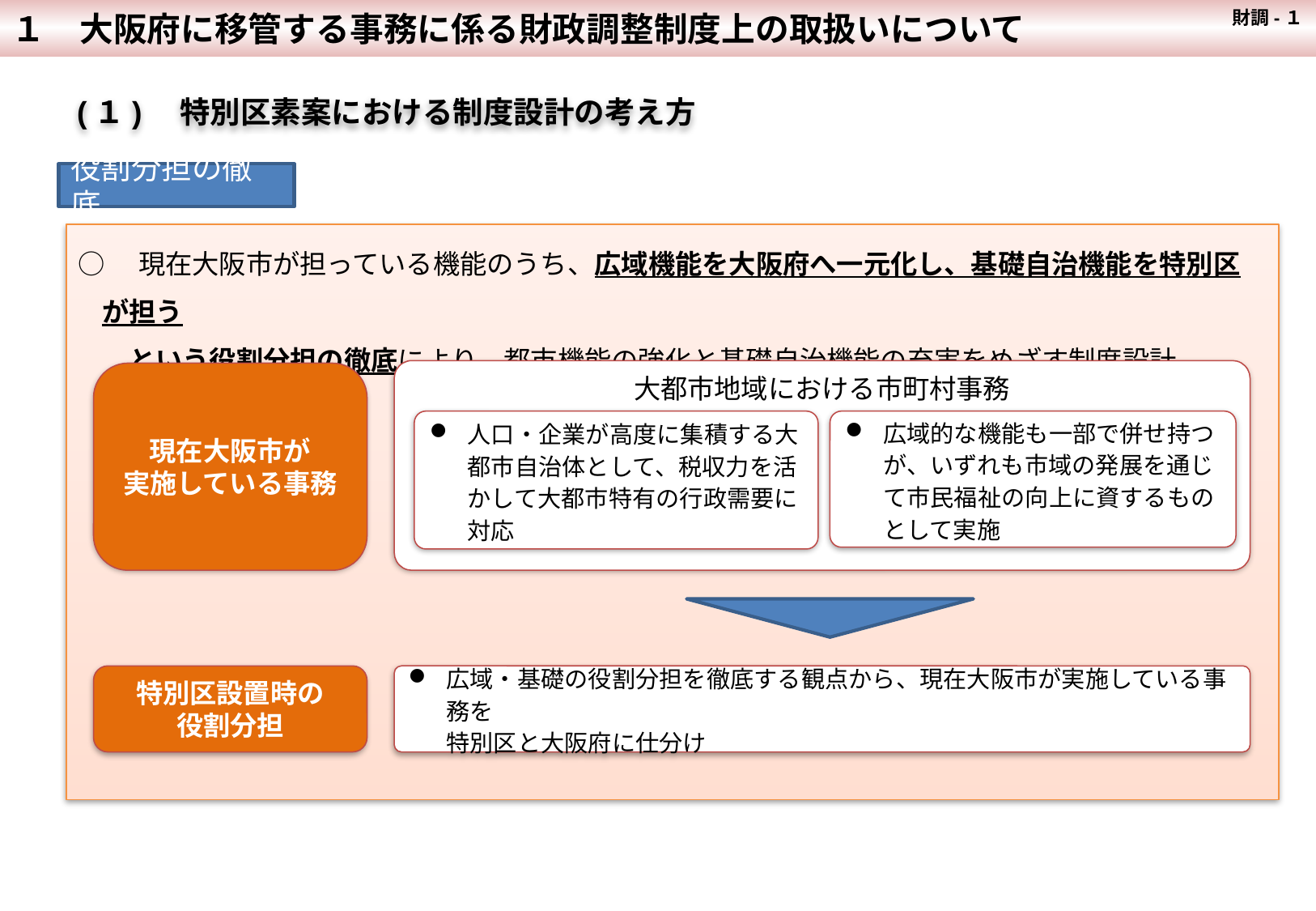

１　大阪府に移管する事務に係る財政調整制度上の取扱いについて
 財調-１
　　(１)　特別区素案における制度設計の考え方
役割分担の徹底
○　現在大阪市が担っている機能のうち、広域機能を大阪府へ一元化し、基礎自治機能を特別区が担う
　という役割分担の徹底により、都市機能の強化と基礎自治機能の充実をめざす制度設計
大都市地域における市町村事務
現在大阪市が
実施している事務
人口・企業が高度に集積する大都市自治体として、税収力を活かして大都市特有の行政需要に対応
広域的な機能も一部で併せ持つが、いずれも市域の発展を通じて市民福祉の向上に資するものとして実施

特別区設置時の
役割分担
広域・基礎の役割分担を徹底する観点から、現在大阪市が実施している事務を
特別区と大阪府に仕分け